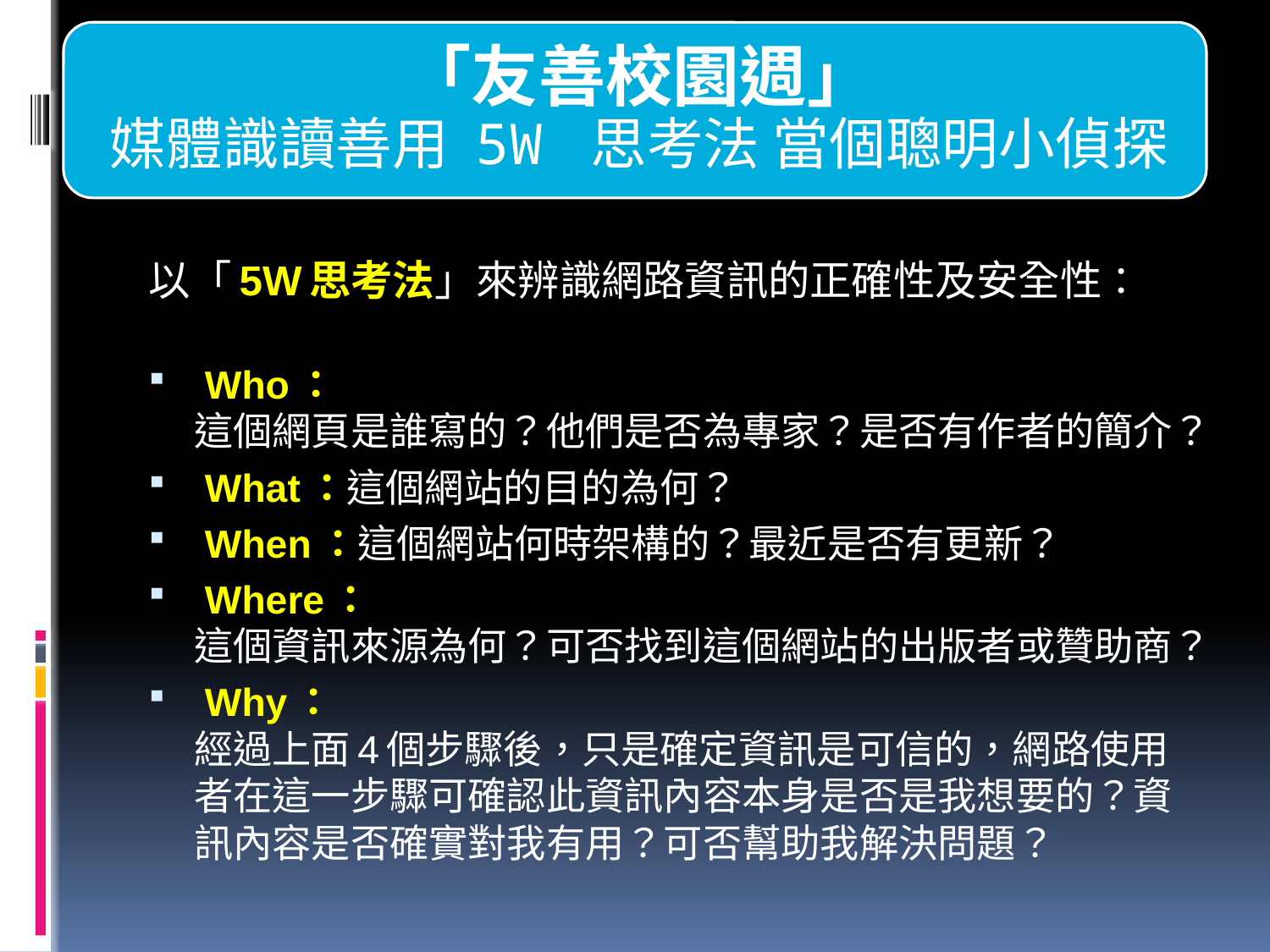

「友善校園週」
媒體識讀善用 5W 思考法 當個聰明小偵探
以「5W思考法」來辨識網路資訊的正確性及安全性：
 Who：
這個網頁是誰寫的？他們是否為專家？是否有作者的簡介？
 What：這個網站的目的為何？
 When：這個網站何時架構的？最近是否有更新？
 Where：
這個資訊來源為何？可否找到這個網站的出版者或贊助商？
 Why：
經過上面4個步驟後，只是確定資訊是可信的，網路使用者在這一步驟可確認此資訊內容本身是否是我想要的？資訊內容是否確實對我有用？可否幫助我解決問題？